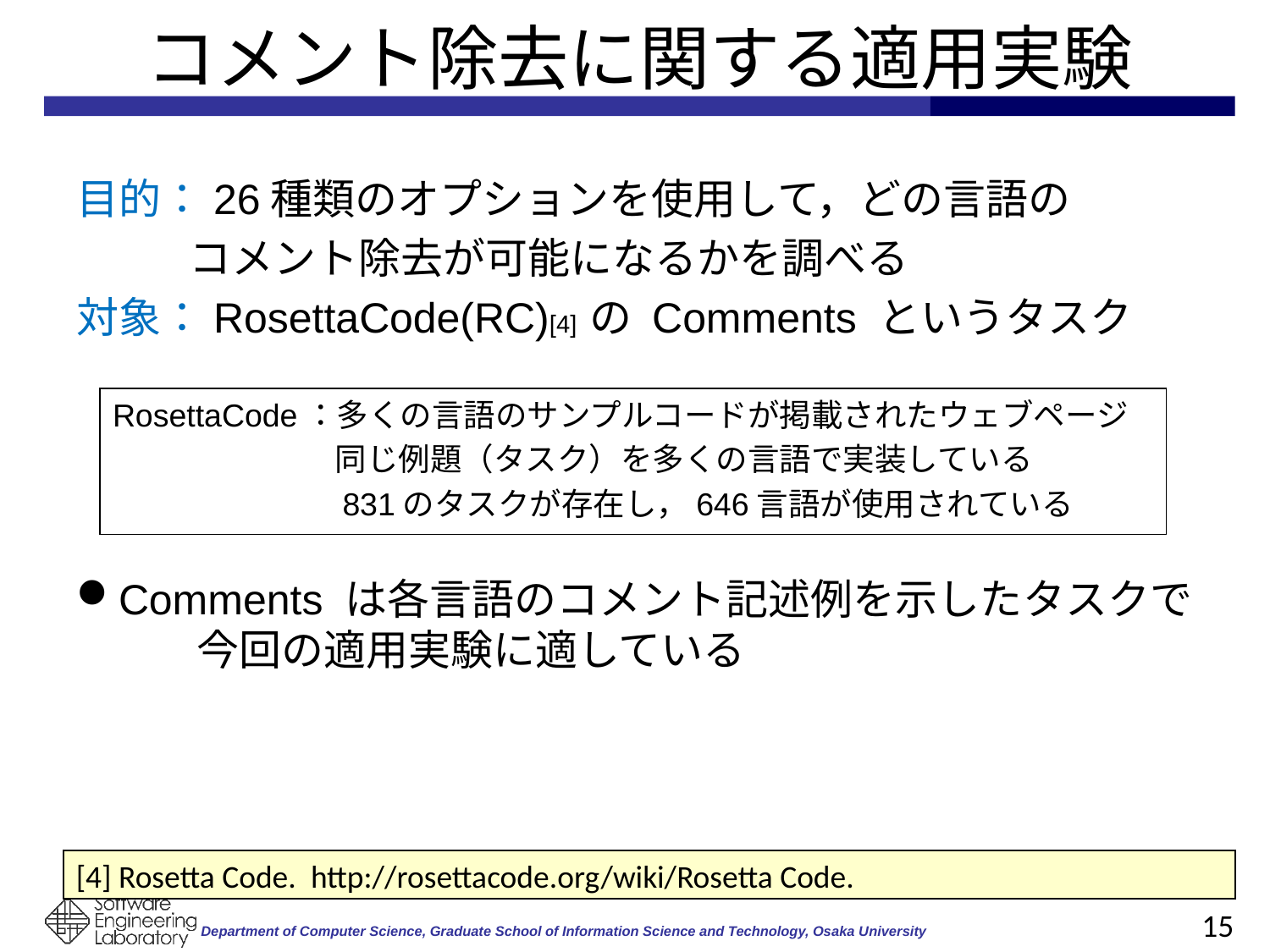

# コメント除去に関する適用実験

目的：26種類のオプションを使用して，どの言語の
　　   コメント除去が可能になるかを調べる
対象：RosettaCode(RC)[4] の Comments というタスク

Comments は各言語のコメント記述例を示したタスクで　　今回の適用実験に適している
RosettaCode：多くの言語のサンプルコードが掲載されたウェブページ
　　　　　　　同じ例題（タスク）を多くの言語で実装している
　　　　　　　831のタスクが存在し，646言語が使用されている
[4] Rosetta Code.  http://rosettacode.org/wiki/Rosetta Code.
15